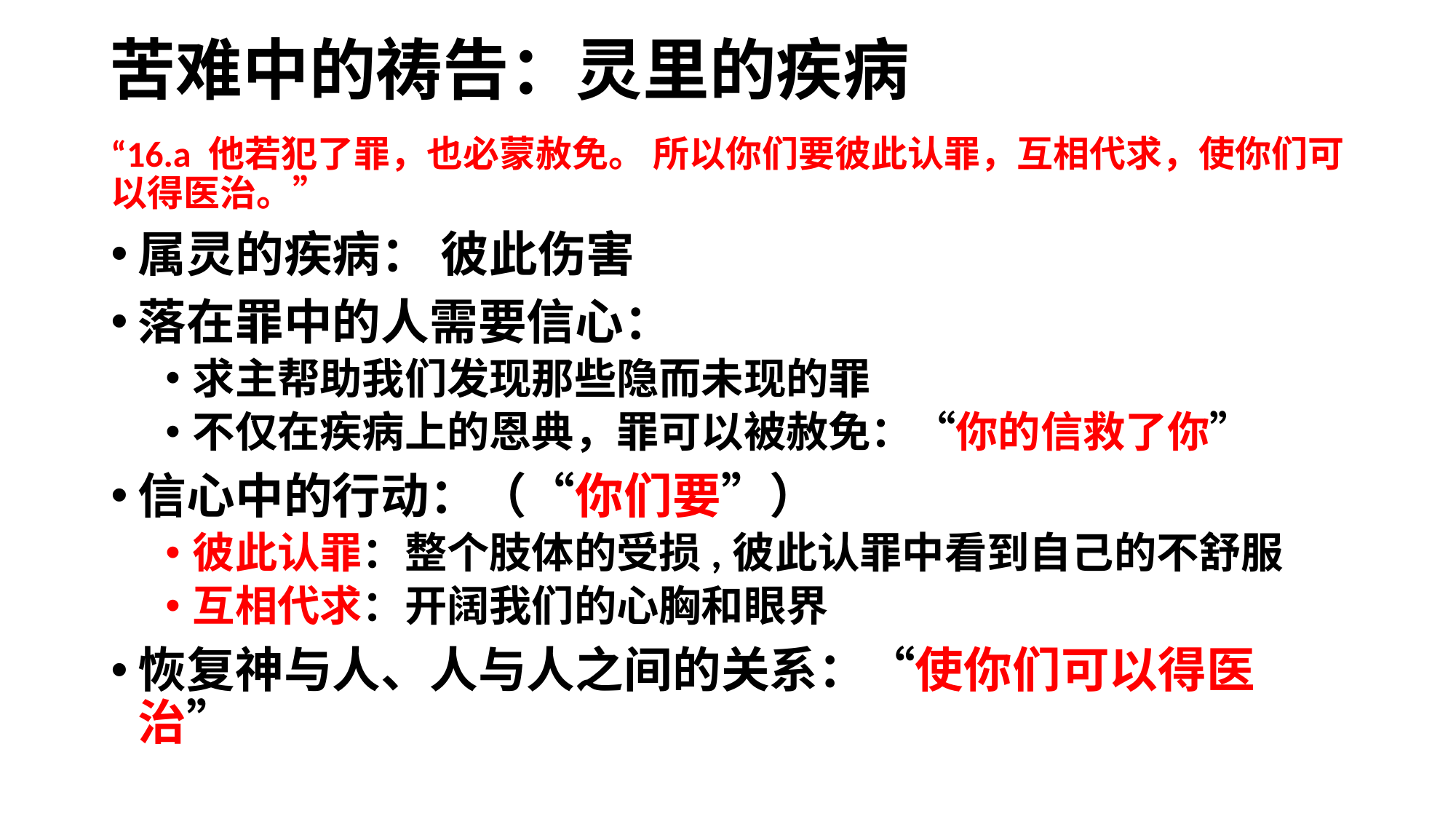

# 苦难中的祷告：灵里的疾病
“16.a 他若犯了罪，也必蒙赦免。 所以你们要彼此认罪，互相代求，使你们可以得医治。”
属灵的疾病： 彼此伤害
落在罪中的人需要信心：
求主帮助我们发现那些隐而未现的罪
不仅在疾病上的恩典，罪可以被赦免：“你的信救了你”
信心中的行动：（“你们要”）
彼此认罪：整个肢体的受损,彼此认罪中看到自己的不舒服
互相代求：开阔我们的心胸和眼界
恢复神与人、人与人之间的关系：“使你们可以得医治”